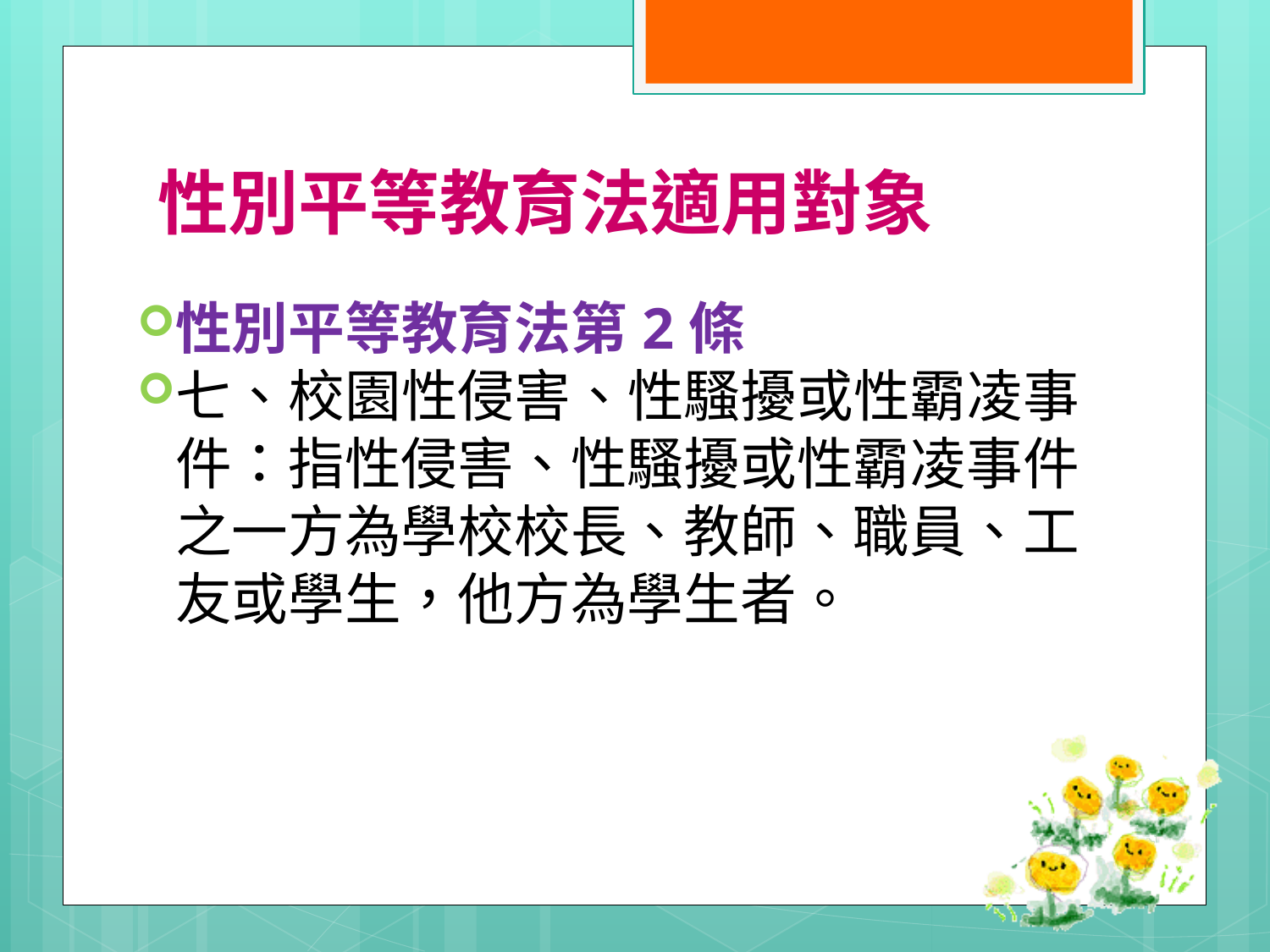

# 性別平等教育法適用對象
性別平等教育法第2條
七、校園性侵害、性騷擾或性霸凌事件：指性侵害、性騷擾或性霸凌事件之一方為學校校長、教師、職員、工友或學生，他方為學生者。